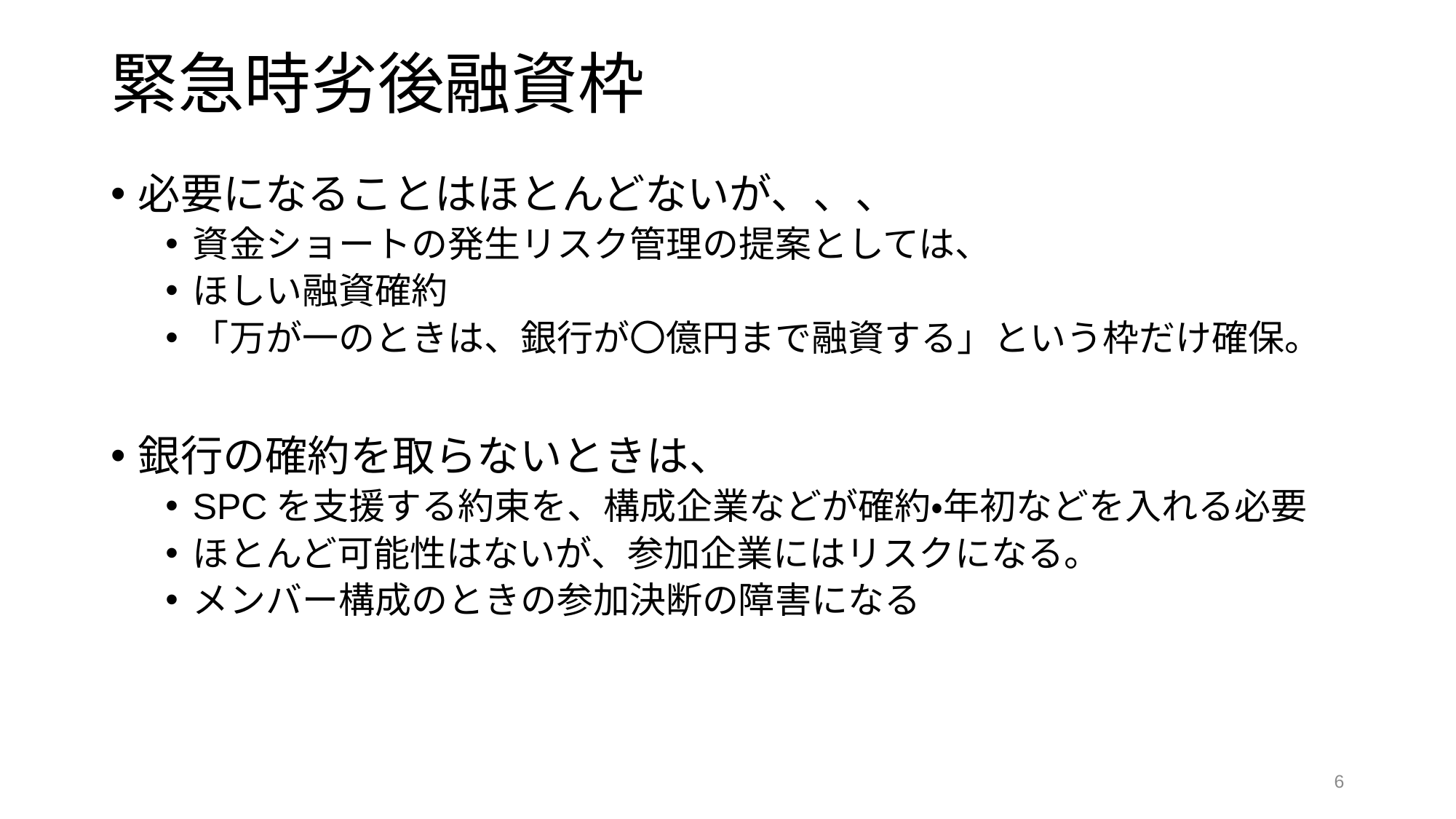

# 緊急時劣後融資枠
必要になることはほとんどないが、、、
資金ショートの発生リスク管理の提案としては、
ほしい融資確約
「万が一のときは、銀行が〇億円まで融資する」という枠だけ確保。

銀行の確約を取らないときは、
SPCを支援する約束を、構成企業などが確約・年初などを入れる必要
ほとんど可能性はないが、参加企業にはリスクになる。
メンバー構成のときの参加決断の障害になる

6